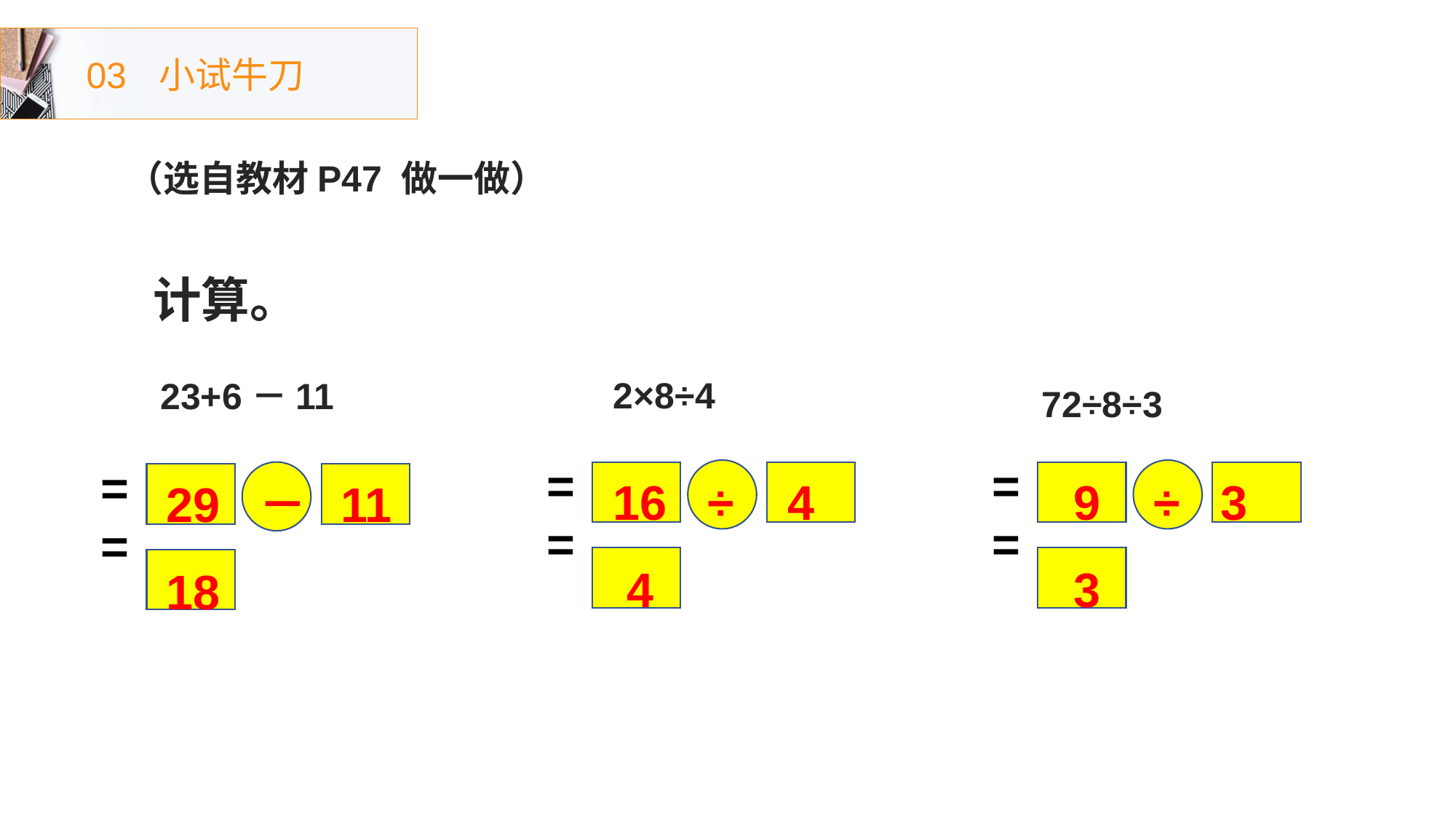

03
小试牛刀
（选自教材P47 做一做）
计算。
2×8÷4
23+6－11
72÷8÷3
16   ÷    4
 4
9    ÷   3
3
29  －  11
18
=
=

=
=

=
=